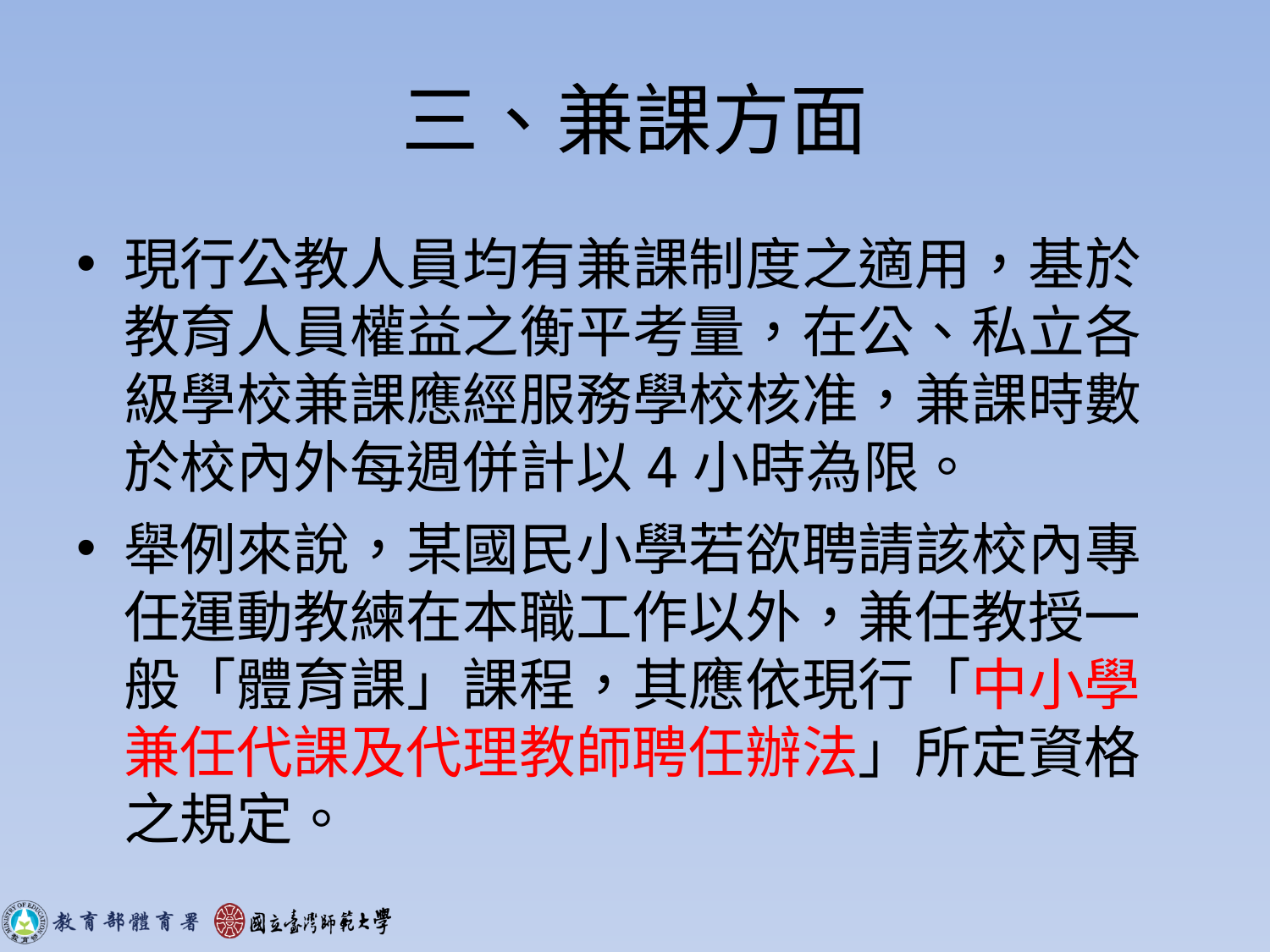

# 三、兼課方面
現行公教人員均有兼課制度之適用，基於教育人員權益之衡平考量，在公、私立各級學校兼課應經服務學校核准，兼課時數於校內外每週併計以4小時為限。
舉例來說，某國民小學若欲聘請該校內專任運動教練在本職工作以外，兼任教授一般「體育課」課程，其應依現行「中小學兼任代課及代理教師聘任辦法」所定資格之規定。